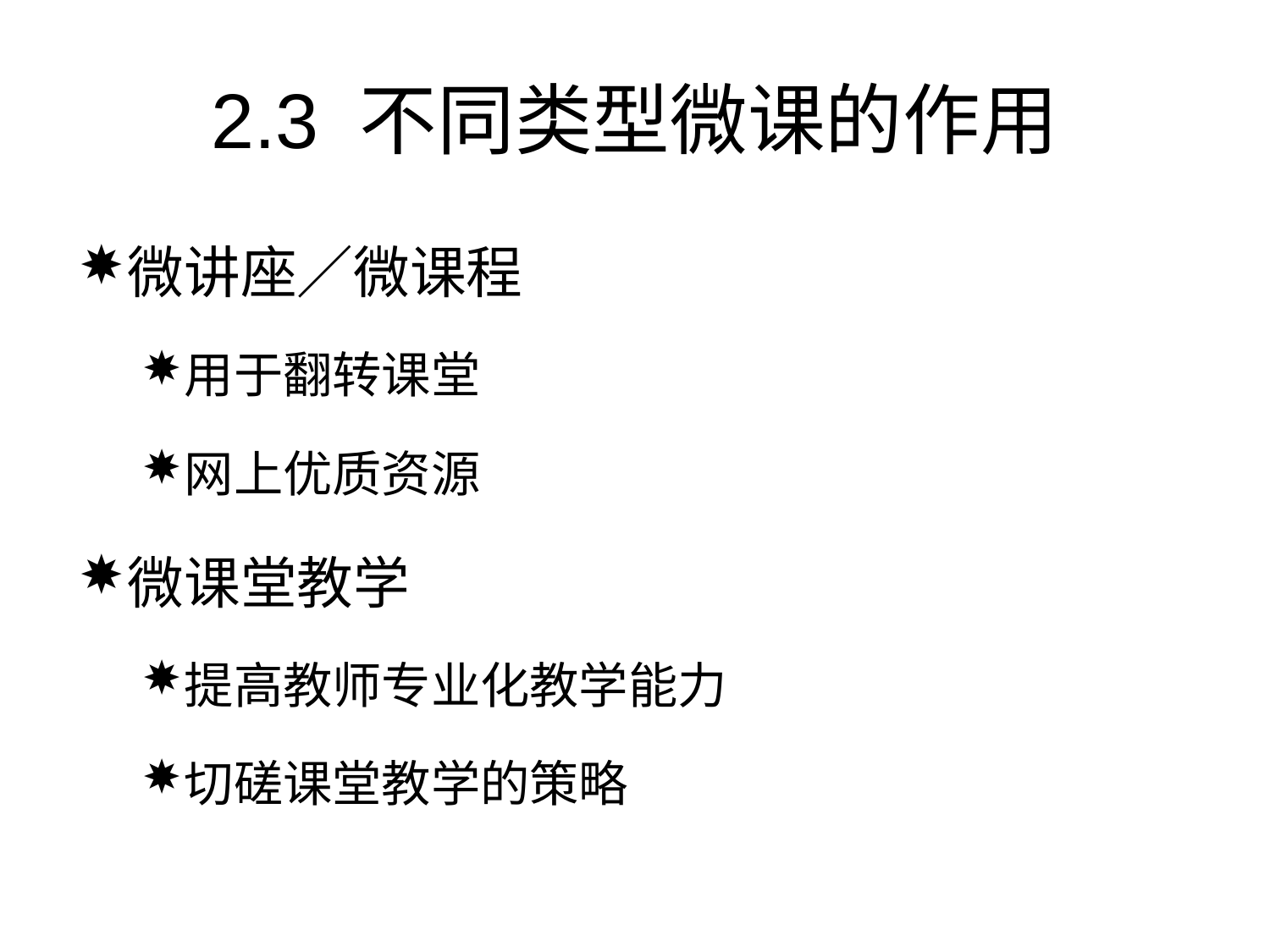

# 2.3 不同类型微课的作用
微讲座／微课程
用于翻转课堂
网上优质资源
微课堂教学
提高教师专业化教学能力
切磋课堂教学的策略